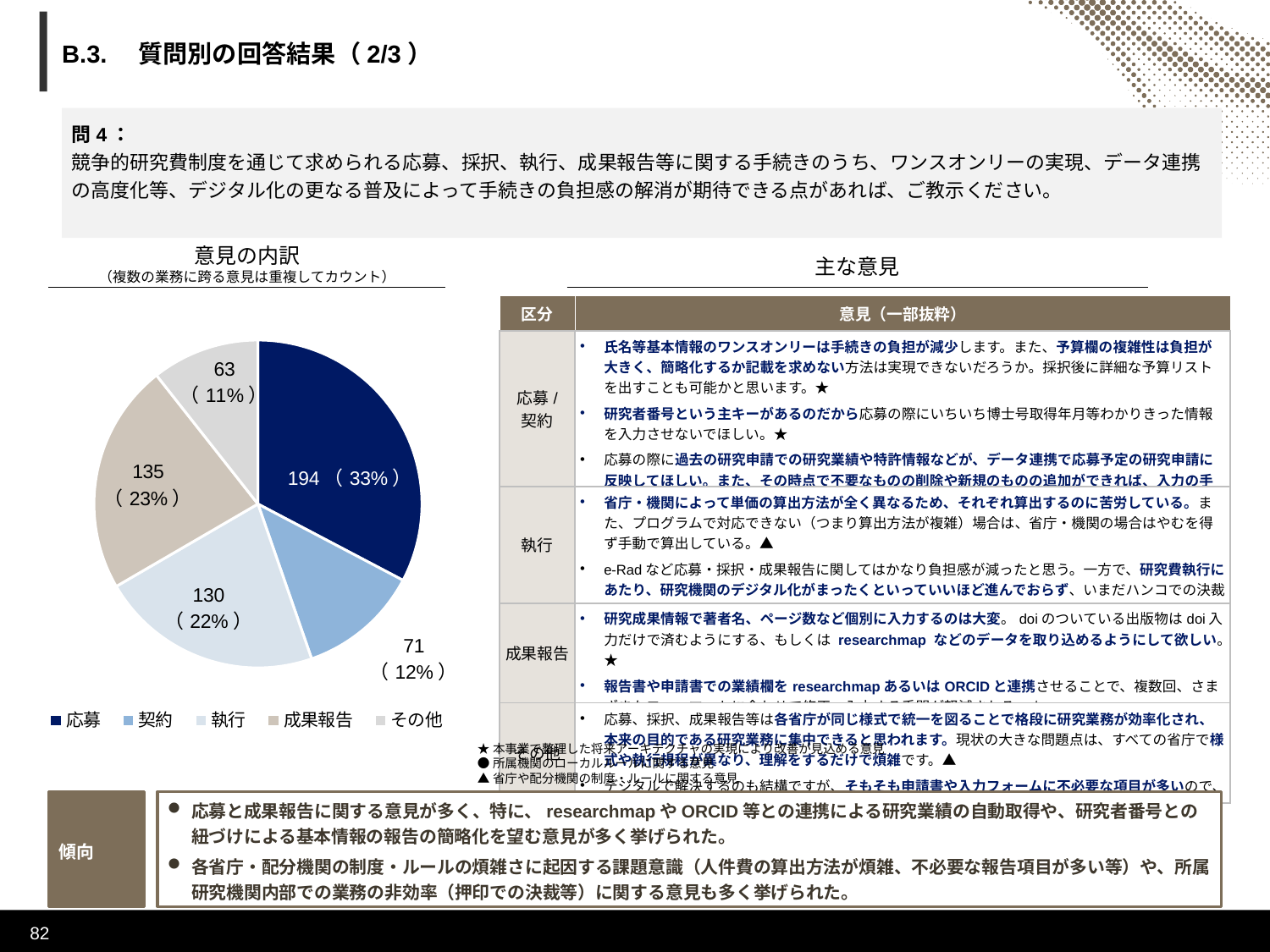

# B.3.　質問別の回答結果（2/3）
問4：
競争的研究費制度を通じて求められる応募、採択、執行、成果報告等に関する手続きのうち、ワンスオンリーの実現、データ連携の高度化等、デジタル化の更なる普及によって手続きの負担感の解消が期待できる点があれば、ご教示ください。
意見の内訳
（複数の業務に跨る意見は重複してカウント）
主な意見

### Chart

| Category |  |
|---|---|
| 応募 | 194.0 |
| 契約 | 71.0 |
| 執行 | 130.0 |
| 成果報告 | 135.0 |
| その他 | 63.0 |
| 区分 | 意見（一部抜粋） |
| --- | --- |
| 応募/ 契約 | 氏名等基本情報のワンスオンリーは手続きの負担が減少します。また、予算欄の複雑性は負担が大きく、簡略化するか記載を求めない方法は実現できないだろうか。採択後に詳細な予算リストを出すことも可能かと思います。★ 研究者番号という主キーがあるのだから応募の際にいちいち博士号取得年月等わかりきった情報を入力させないでほしい。★ 応募の際に過去の研究申請での研究業績や特許情報などが、データ連携で応募予定の研究申請に反映してほしい。また、その時点で不要なものの削除や新規のものの追加ができれば、入力の手間が軽減される。★ |
| 執行 | 省庁・機関によって単価の算出方法が全く異なるため、それぞれ算出するのに苦労している。また、プログラムで対応できない（つまり算出方法が複雑）場合は、省庁・機関の場合はやむを得ず手動で算出している。▲ e-Radなど応募・採択・成果報告に関してはかなり負担感が減ったと思う。一方で、研究費執行にあたり、研究機関のデジタル化がまったくといっていいほど進んでおらず、いまだハンコでの決裁が必要など、アナログで大変。 |
| 成果報告 | 研究成果情報で著者名、ページ数など個別に入力するのは大変。doiのついている出版物はdoi入力だけで済むようにする、もしくは researchmap などのデータを取り込めるようにして欲しい。★ 報告書や申請書での業績欄をresearchmapあるいはORCIDと連携させることで、複数回、さまざまなフォーマットに合わせて修正・入力する手間が軽減される。★ |
| その他 | 応募、採択、成果報告等は各省庁が同じ様式で統一を図ることで格段に研究業務が効率化され、本来の目的である研究業務に集中できると思われます。現状の大きな問題点は、すべての省庁で様式や執行規程が異なり、理解をするだけで煩雑です。▲ デジタルで解決するのも結構ですが、そもそも申請書や入力フォームに不必要な項目が多いので、その設計から改善すべきではないかと思います。▲ |
★本事業で整理した将来アーキテクチャの実現により改善が見込める意見
●所属機関のローカルルールに関する意見
▲省庁や配分機関の制度・ルールに関する意見
傾向
応募と成果報告に関する意見が多く、特に、researchmapやORCID等との連携による研究業績の自動取得や、研究者番号との紐づけによる基本情報の報告の簡略化を望む意見が多く挙げられた。
各省庁・配分機関の制度・ルールの煩雑さに起因する課題意識（人件費の算出方法が煩雑、不必要な報告項目が多い等）や、所属研究機関内部での業務の非効率（押印での決裁等）に関する意見も多く挙げられた。